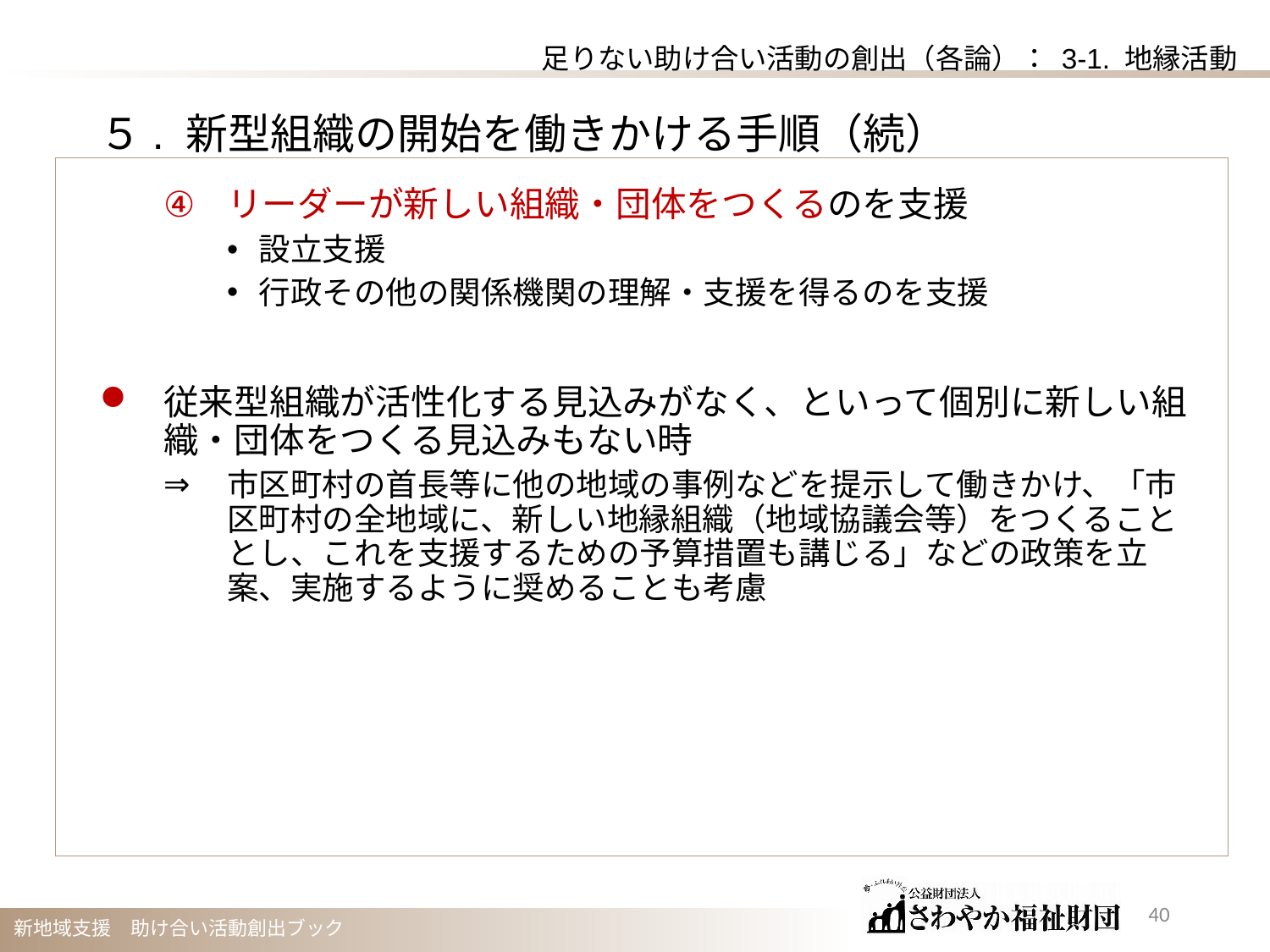

足りない助け合い活動の創出（各論）： 3-1. 地縁活動
５. 新型組織の開始を働きかける手順（続）

リーダーが新しい組織・団体をつくるのを支援
設立支援
行政その他の関係機関の理解・支援を得るのを支援

従来型組織が活性化する見込みがなく、といって個別に新しい組織・団体をつくる見込みもない時
市区町村の首長等に他の地域の事例などを提示して働きかけ、「市区町村の全地域に、新しい地縁組織（地域協議会等）をつくることとし、これを支援するための予算措置も講じる」などの政策を立案、実施するように奨めることも考慮
40